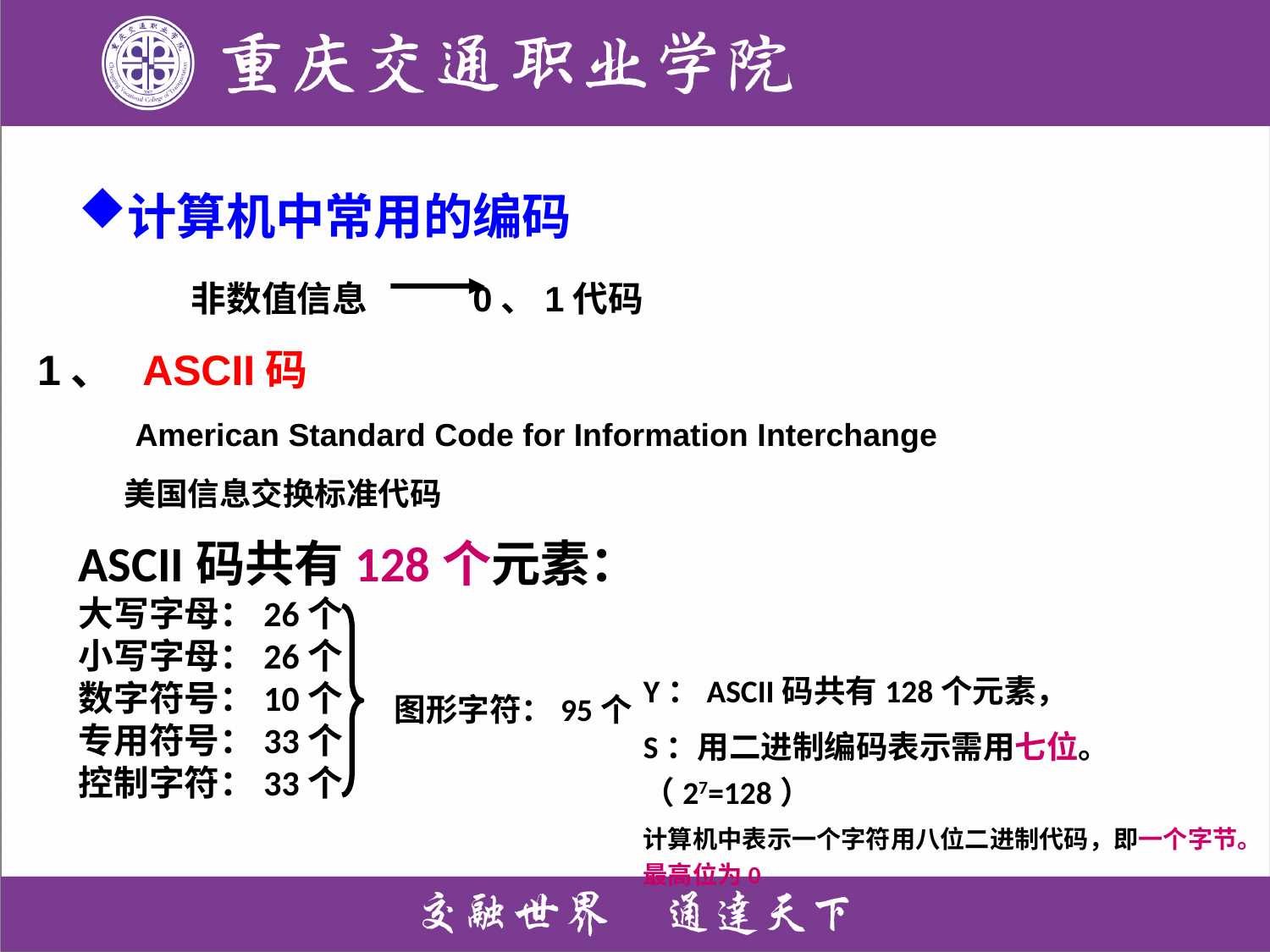

计算机中常用的编码
         非数值信息            0、1代码

1、  ASCII码
           American Standard Code for Information Interchange
           美国信息交换标准代码
ASCII码共有128个元素：
大写字母：26个
小写字母：26个
数字符号：10个
专用符号：33个
控制字符：33个

图形字符：95个
Y：ASCII码共有128个元素，
S：用二进制编码表示需用七位。（27=128）
计算机中表示一个字符用八位二进制代码，即一个字节。最高位为0